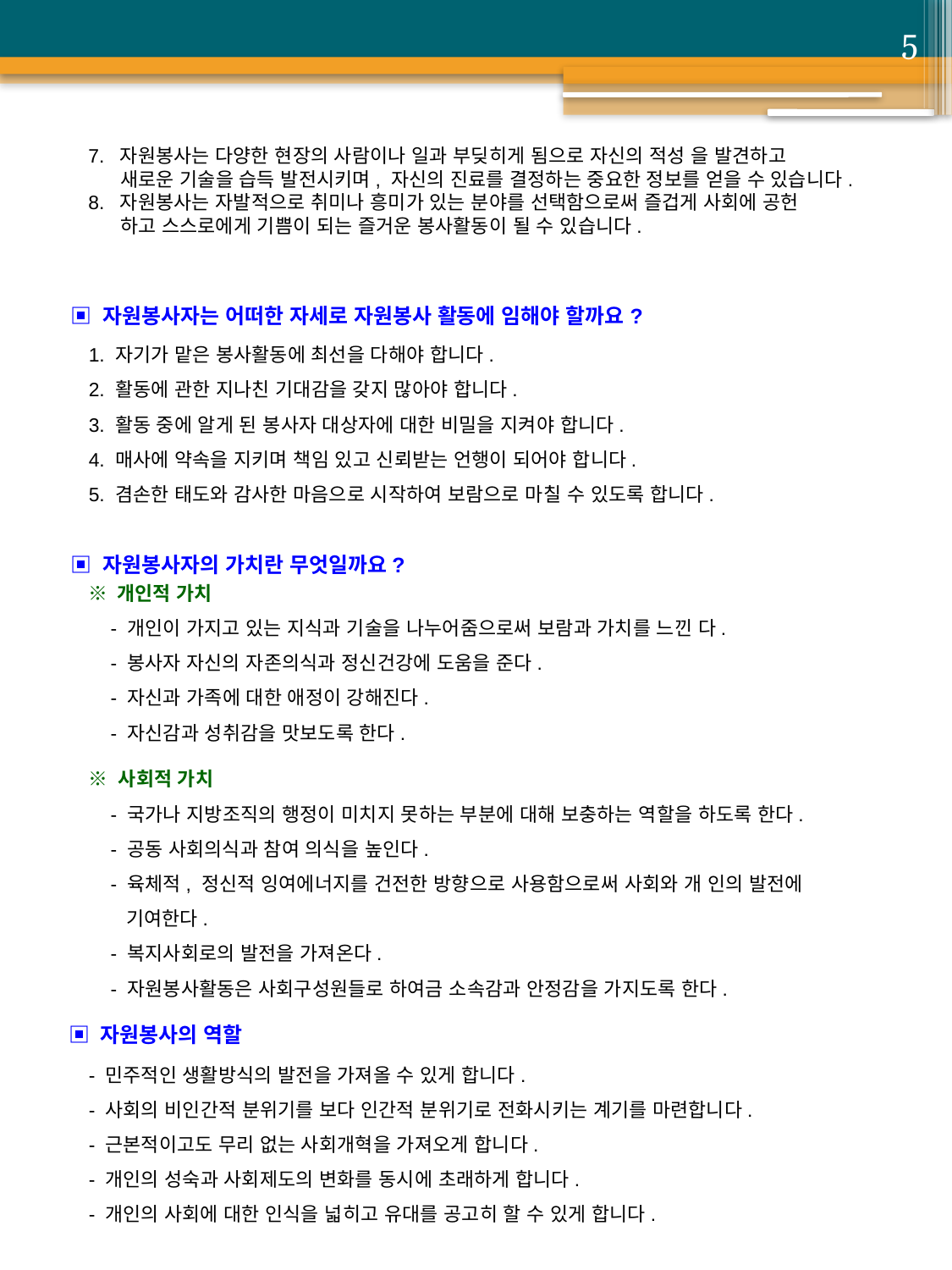

5
자원봉사는 다양한 현장의 사람이나 일과 부딪히게 됨으로 자신의 적성 을 발견하고
     새로운 기술을 습득 발전시키며, 자신의 진료를 결정하는 중요한 정보를 얻을 수 있습니다.
자원봉사는 자발적으로 취미나 흥미가 있는 분야를 선택함으로써 즐겁게 사회에 공헌
     하고 스스로에게 기쁨이 되는 즐거운 봉사활동이 될 수 있습니다.

▣ 자원봉사자는 어떠한 자세로 자원봉사 활동에 임해야 할까요?
1. 자기가 맡은 봉사활동에 최선을 다해야 합니다.
2. 활동에 관한 지나친 기대감을 갖지 많아야 합니다.
3. 활동 중에 알게 된 봉사자 대상자에 대한 비밀을 지켜야 합니다.
4. 매사에 약속을 지키며 책임 있고 신뢰받는 언행이 되어야 합니다.
5. 겸손한 태도와 감사한 마음으로 시작하여 보람으로 마칠 수 있도록 합니다.

▣ 자원봉사자의 가치란 무엇일까요?
※ 개인적 가치
    - 개인이 가지고 있는 지식과 기술을 나누어줌으로써 보람과 가치를 느낀 다.
    - 봉사자 자신의 자존의식과 정신건강에 도움을 준다.
    - 자신과 가족에 대한 애정이 강해진다.
    - 자신감과 성취감을 맛보도록 한다.

※ 사회적 가치
    - 국가나 지방조직의 행정이 미치지 못하는 부분에 대해 보충하는 역할을 하도록 한다.
    - 공동 사회의식과 참여 의식을 높인다.
    - 육체적, 정신적 잉여에너지를 건전한 방향으로 사용함으로써 사회와 개 인의 발전에
      기여한다.
    - 복지사회로의 발전을 가져온다.
    - 자원봉사활동은 사회구성원들로 하여금 소속감과 안정감을 가지도록 한다.
▣ 자원봉사의 역할
- 민주적인 생활방식의 발전을 가져올 수 있게 합니다.
- 사회의 비인간적 분위기를 보다 인간적 분위기로 전화시키는 계기를 마련합니다.
- 근본적이고도 무리 없는 사회개혁을 가져오게 합니다.
- 개인의 성숙과 사회제도의 변화를 동시에 초래하게 합니다.
- 개인의 사회에 대한 인식을 넓히고 유대를 공고히 할 수 있게 합니다.